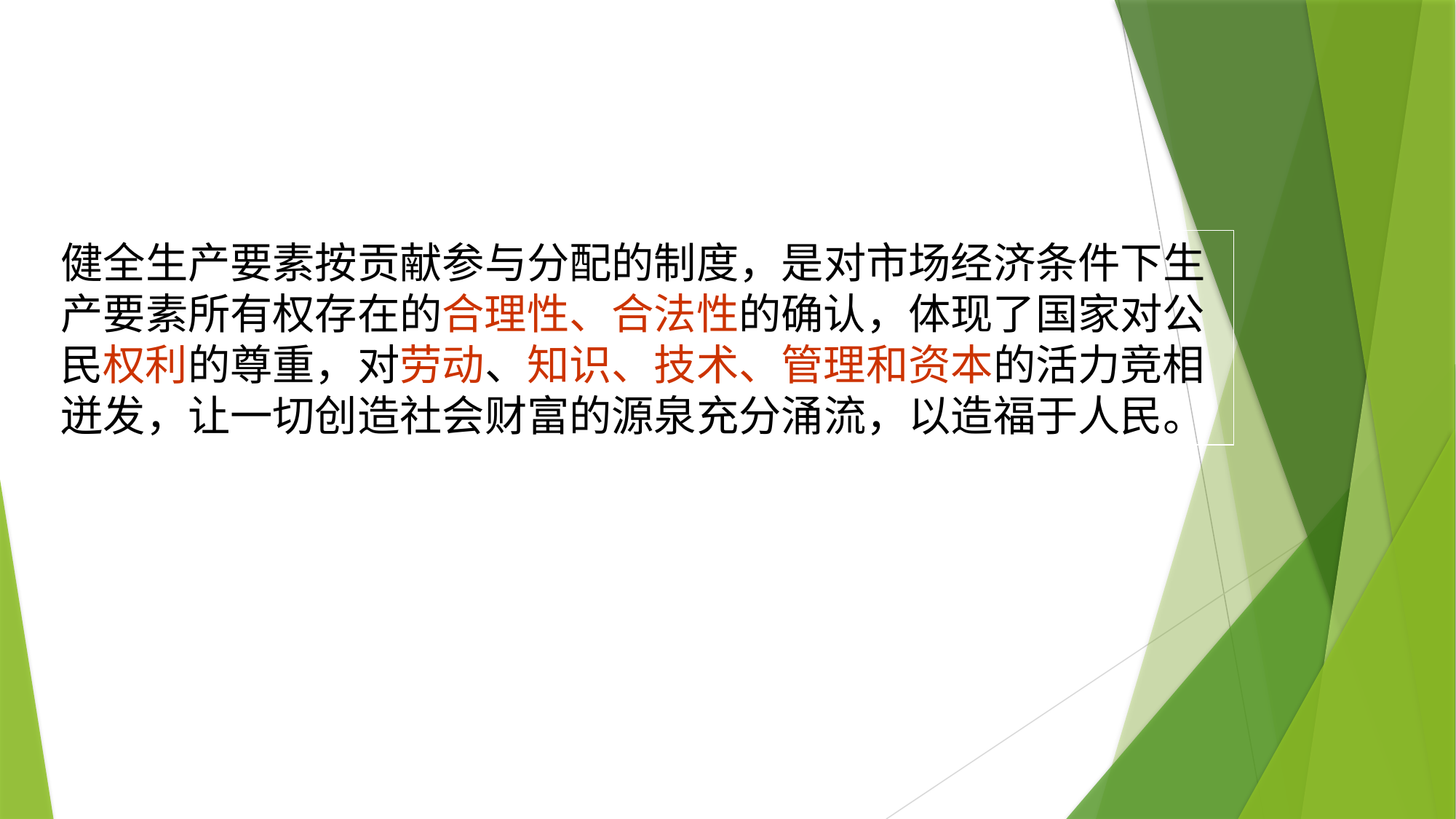

健全生产要素按贡献参与分配的制度，是对市场经济条件下生产要素所有权存在的合理性、合法性的确认，体现了国家对公民权利的尊重，对劳动、知识、技术、管理和资本的活力竞相迸发，让一切创造社会财富的源泉充分涌流，以造福于人民。